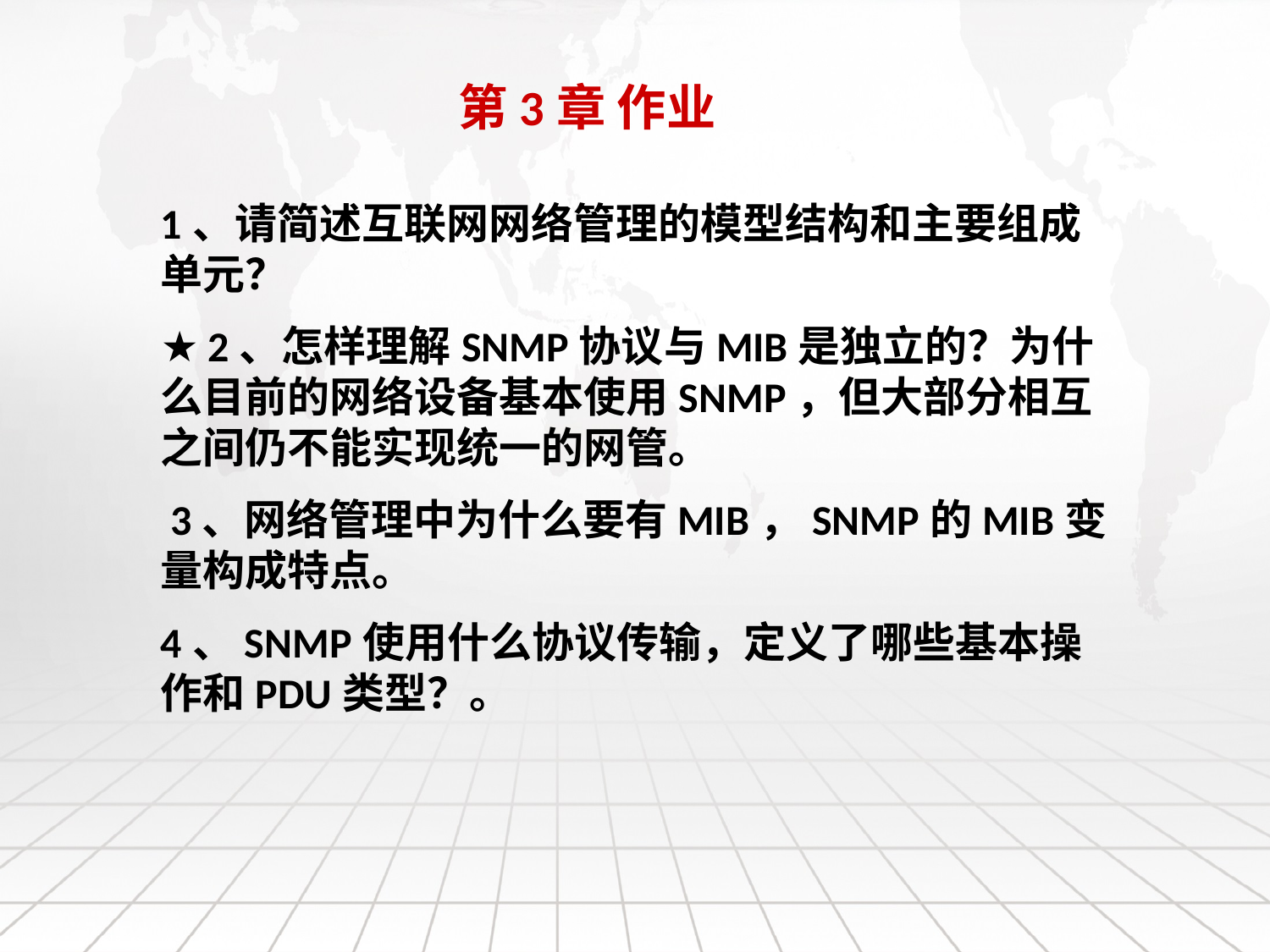

第3章 作业

1、请简述互联网网络管理的模型结构和主要组成单元？
★ 2、怎样理解SNMP协议与MIB是独立的？为什么目前的网络设备基本使用SNMP，但大部分相互之间仍不能实现统一的网管。
 3、网络管理中为什么要有MIB，SNMP的MIB变量构成特点。
4、SNMP使用什么协议传输，定义了哪些基本操作和PDU类型？。